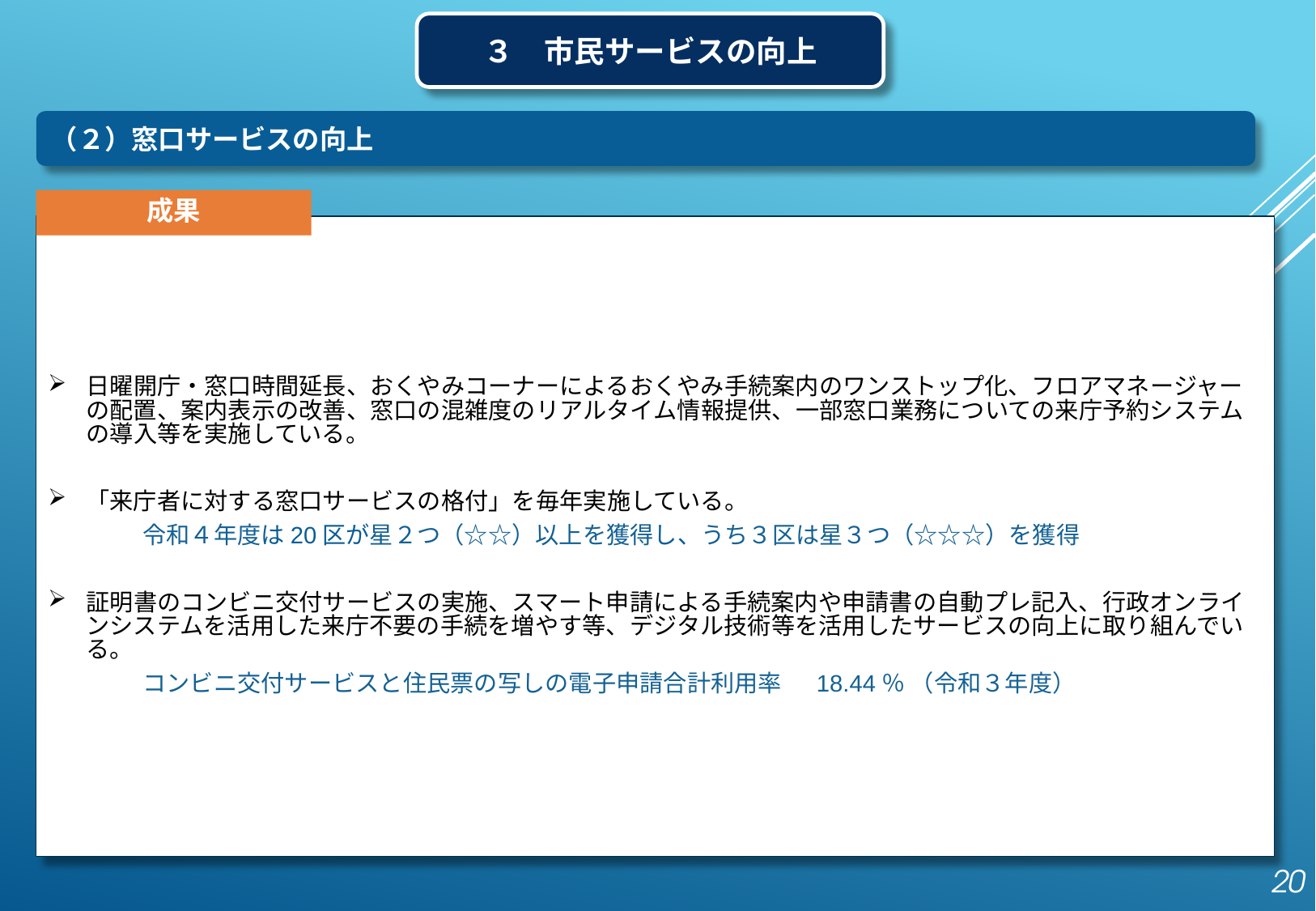

３　市民サービスの向上
（２）窓口サービスの向上
成果
日曜開庁・窓口時間延長、おくやみコーナーによるおくやみ手続案内のワンストップ化、フロアマネージャーの配置、案内表示の改善、窓口の混雑度のリアルタイム情報提供、一部窓口業務についての来庁予約システムの導入等を実施している。

「来庁者に対する窓口サービスの格付」を毎年実施している。
　　　　令和４年度は20区が星２つ（☆☆）以上を獲得し、うち３区は星３つ（☆☆☆）を獲得

証明書のコンビニ交付サービスの実施、スマート申請による手続案内や申請書の自動プレ記入、行政オンラインシステムを活用した来庁不要の手続を増やす等、デジタル技術等を活用したサービスの向上に取り組んでいる。
　　　　コンビニ交付サービスと住民票の写しの電子申請合計利用率　 18.44％ （令和３年度）
20